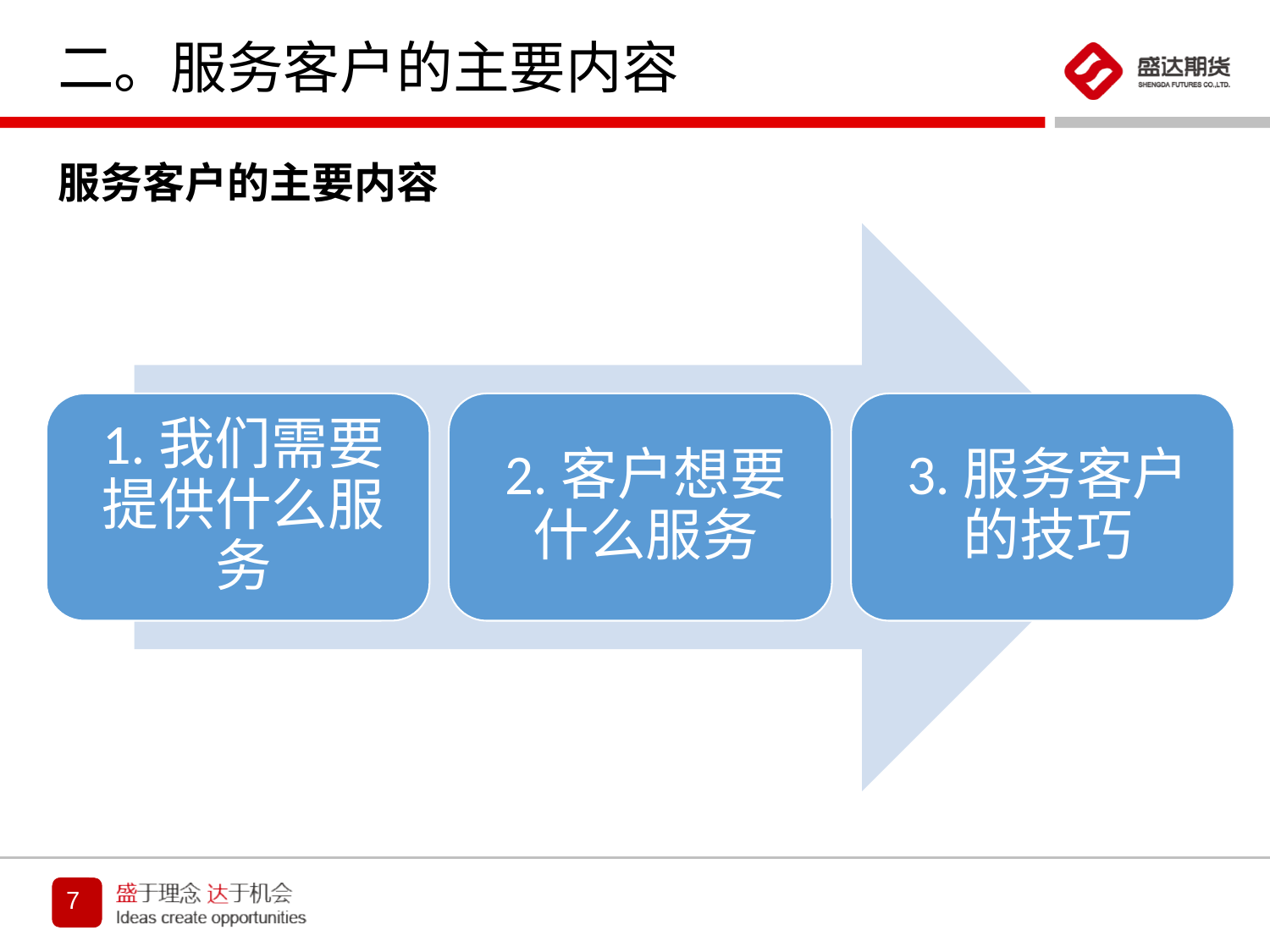

# 二。服务客户的主要内容
服务客户的主要内容
1.我们需要提供什么服务
2.客户想要什么服务
3.服务客户的技巧